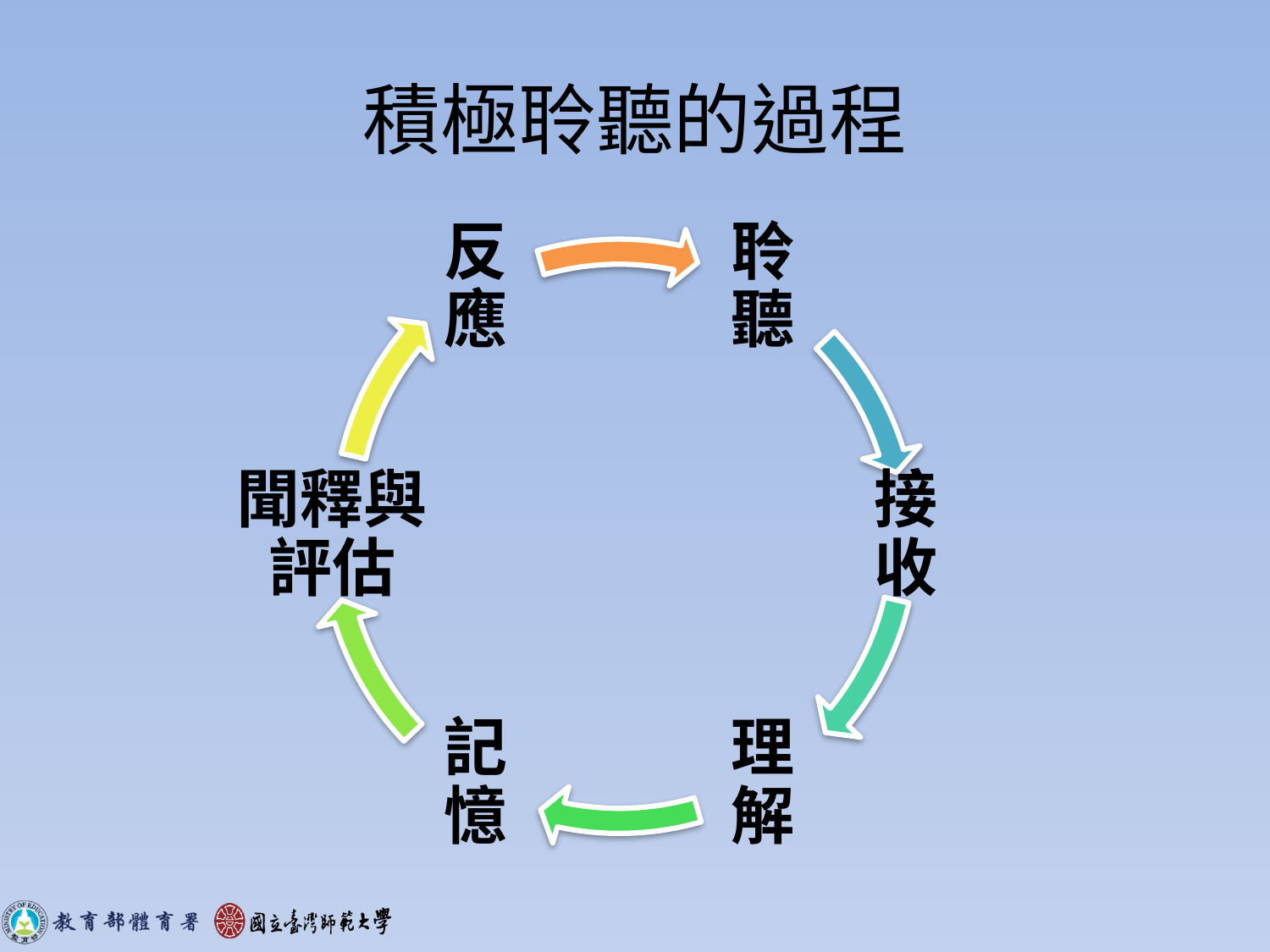

# 積極聆聽的過程
聆聽
接收
理解
記憶
聞釋與
評估
反應